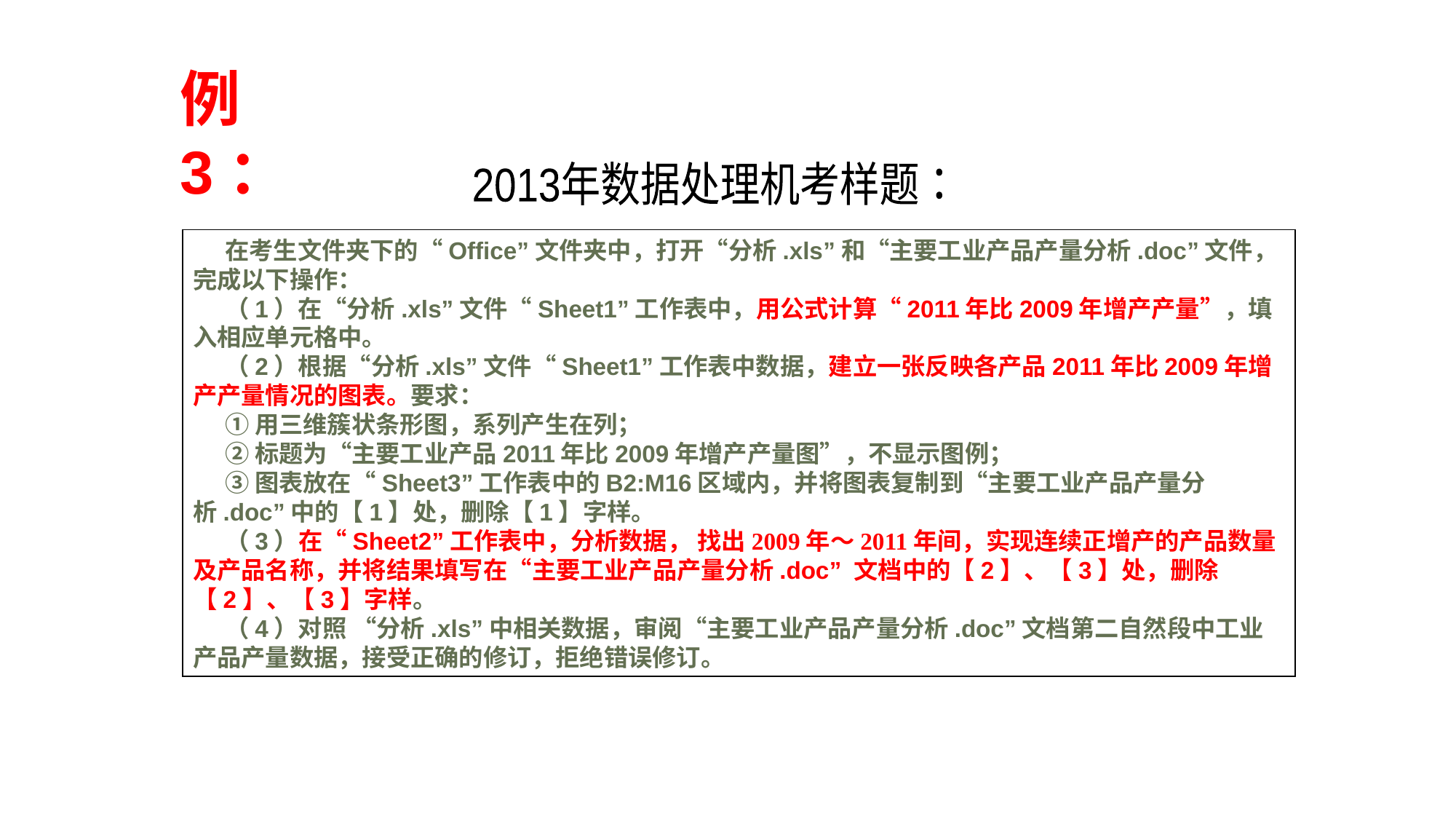

例3：
2013年数据处理机考样题：
在考生文件夹下的“Office”文件夹中，打开“分析.xls”和“主要工业产品产量分析.doc”文件，完成以下操作：
（1）在“分析.xls”文件“Sheet1”工作表中，用公式计算“2011年比2009年增产产量”，填入相应单元格中。
（2）根据“分析.xls”文件“Sheet1”工作表中数据，建立一张反映各产品2011年比2009年增产产量情况的图表。要求：
①用三维簇状条形图，系列产生在列；
②标题为“主要工业产品2011年比2009年增产产量图”，不显示图例；
③图表放在“Sheet3”工作表中的B2:M16区域内，并将图表复制到“主要工业产品产量分析.doc”中的【1】处，删除【1】字样。
（3）在“Sheet2”工作表中，分析数据， 找出2009年～2011年间，实现连续正增产的产品数量及产品名称，并将结果填写在“主要工业产品产量分析.doc” 文档中的【2】、【3】处，删除【2】、【3】字样。
（4）对照 “分析.xls”中相关数据，审阅“主要工业产品产量分析.doc”文档第二自然段中工业产品产量数据，接受正确的修订，拒绝错误修订。
4